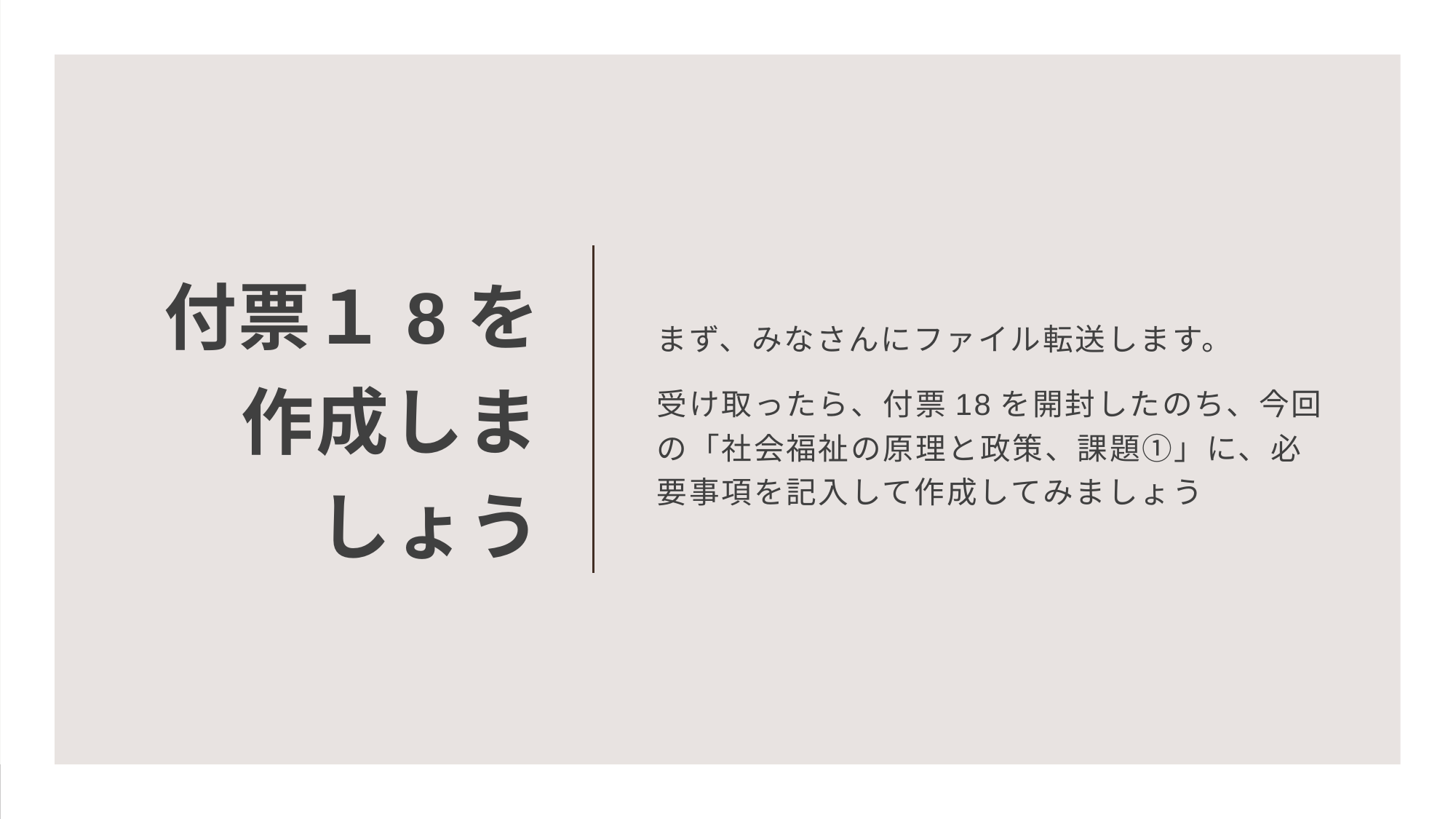

まず、みなさんにファイル転送します。
受け取ったら、付票18を開封したのち、今回の「社会福祉の原理と政策、課題①」に、必要事項を記入して作成してみましょう
# 付票１8を作成しましょう